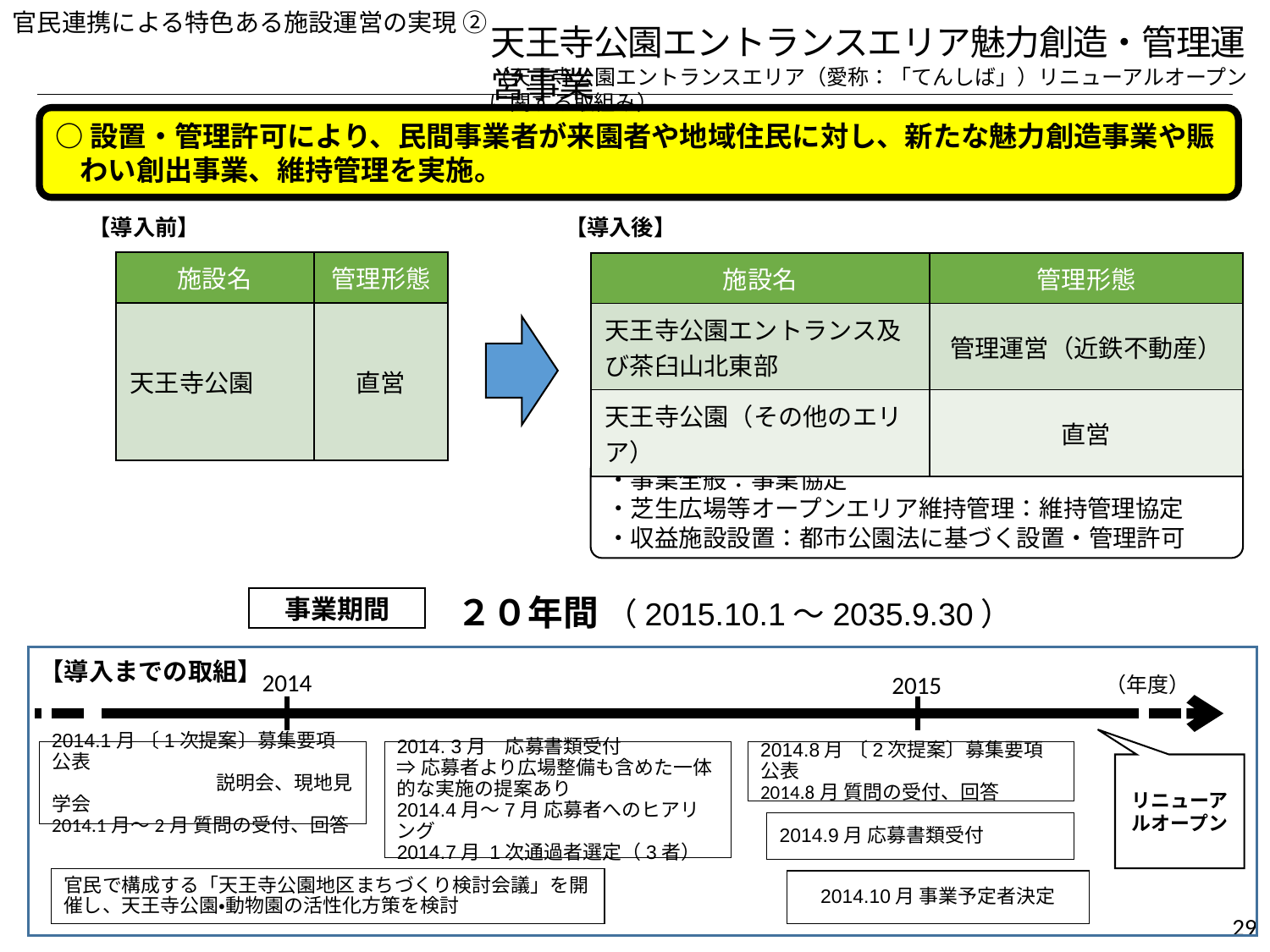

官民連携による特色ある施設運営の実現 ②
天王寺公園エントランスエリア魅力創造・管理運営事業
（天王寺公園エントランスエリア（愛称：「てんしば」）リニューアルオープンに関する取組み）
○設置・管理許可により、民間事業者が来園者や地域住民に対し、新たな魅力創造事業や賑わい創出事業、維持管理を実施。
【導入後】
【導入前】
| 施設名 | 管理形態 |
| --- | --- |
| 天王寺公園 | 直営 |
| 施設名 | 管理形態 |
| --- | --- |
| 天王寺公園エントランス及び茶臼山北東部 | 管理運営（近鉄不動産） |
| 天王寺公園（その他のエリア） | 直営 |

・事業全般：事業協定
・芝生広場等オープンエリア維持管理：維持管理協定
・収益施設設置：都市公園法に基づく設置・管理許可
２０年間 （2015.10.1～2035.9.30）
事業期間

【導入までの取組】
2014
2015
（年度）
2014. 3月　応募書類受付
⇒応募者より広場整備も含めた一体的な実施の提案あり
2014.4月～7月 応募者へのヒアリング
2014.7月 1次通過者選定（3者）
2014.1月 〔1次提案〕募集要項公表
　　　　　　　  　説明会、現地見学会
2014.1月～2月 質問の受付、回答
2014.8月 〔2次提案〕募集要項公表
2014.8月 質問の受付、回答
リニューアルオープン
2014.9月 応募書類受付
官民で構成する「天王寺公園地区まちづくり検討会議」を開催し、天王寺公園・動物園の活性化方策を検討
2014.10月 事業予定者決定
29